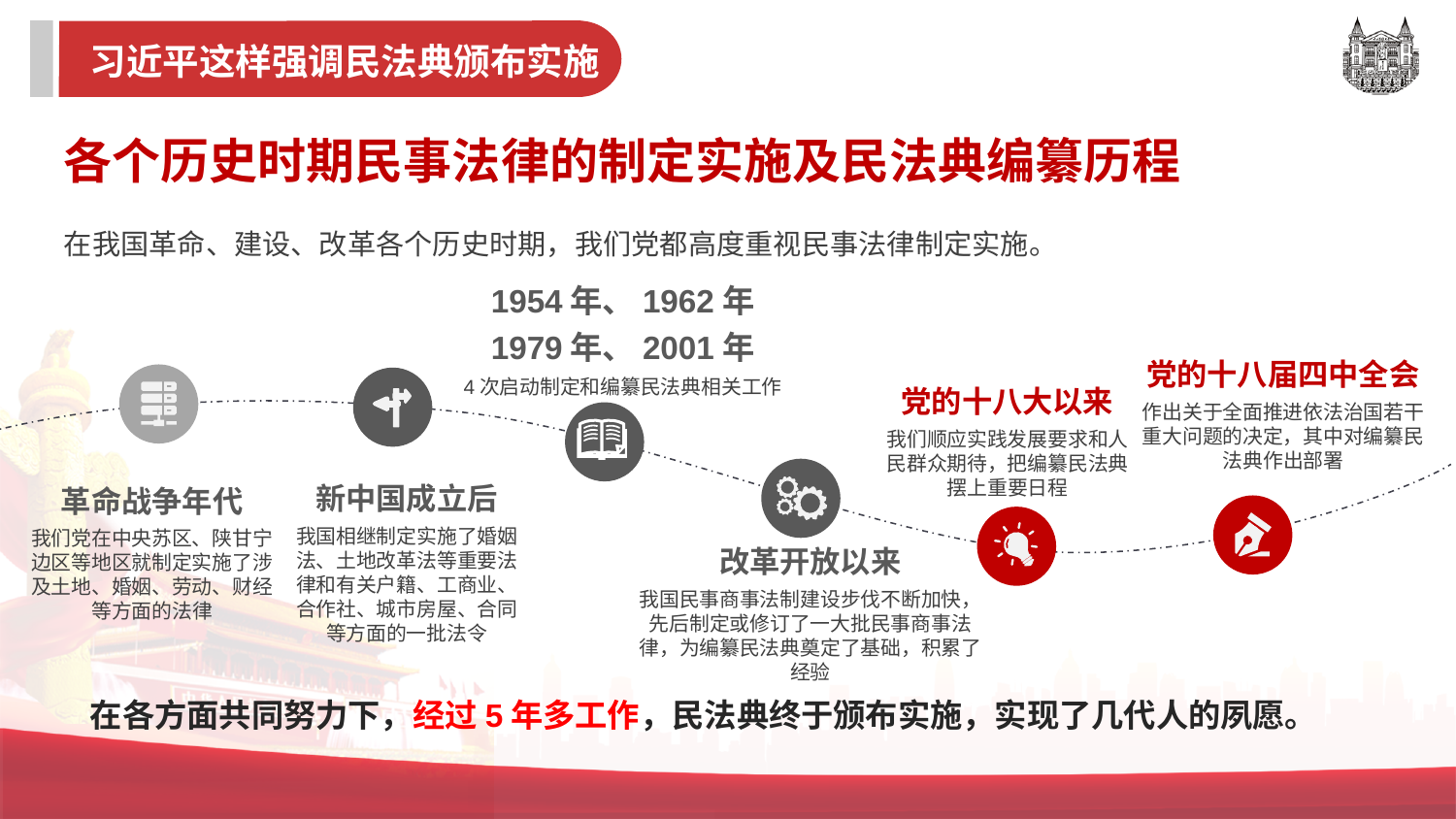

习近平这样强调民法典颁布实施

各个历史时期民事法律的制定实施及民法典编纂历程
在我国革命、建设、改革各个历史时期，我们党都高度重视民事法律制定实施。
1954年、1962年
1979年、2001年
4次启动制定和编纂民法典相关工作
党的十八届四中全会
作出关于全面推进依法治国若干重大问题的决定，其中对编纂民法典作出部署

党的十八大以来
我们顺应实践发展要求和人民群众期待，把编纂民法典摆上重要日程

新中国成立后
我国相继制定实施了婚姻法、土地改革法等重要法律和有关户籍、工商业、合作社、城市房屋、合同等方面的一批法令
革命战争年代
我们党在中央苏区、陕甘宁边区等地区就制定实施了涉及土地、婚姻、劳动、财经等方面的法律

改革开放以来
我国民事商事法制建设步伐不断加快，先后制定或修订了一大批民事商事法律，为编纂民法典奠定了基础，积累了经验
在各方面共同努力下，经过5年多工作，民法典终于颁布实施，实现了几代人的夙愿。